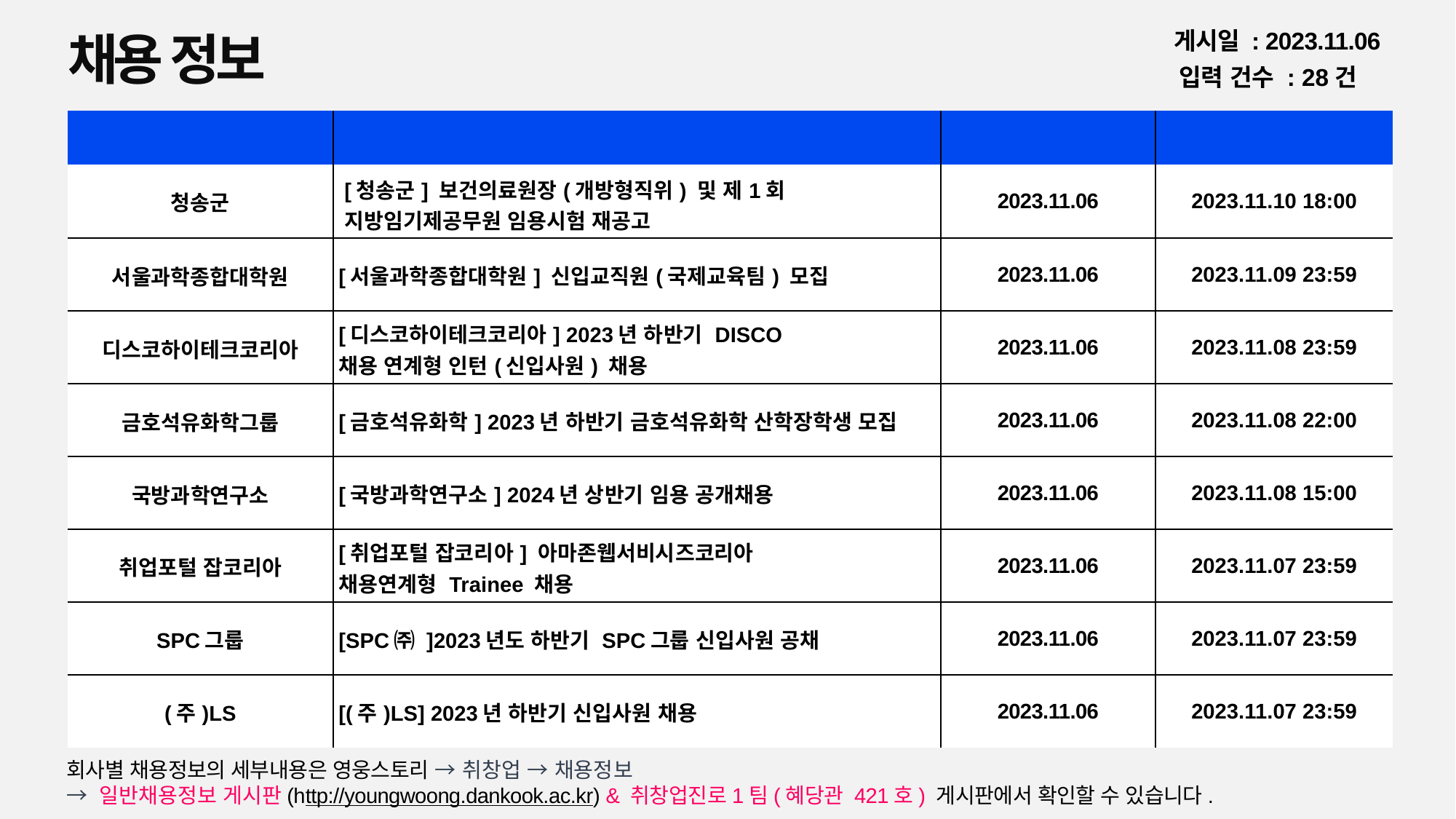

채용 정보
게시일 : 2023.11.06
입력 건수 : 28건
| 회사명 | 공고명 | 등록일 | 마감일 |
| --- | --- | --- | --- |
| 청송군 | [청송군] 보건의료원장(개방형직위) 및 제1회 지방임기제공무원 임용시험 재공고 | 2023.11.06 | 2023.11.10 18:00 |
| 서울과학종합대학원 | [서울과학종합대학원] 신입교직원(국제교육팀) 모집 | 2023.11.06 | 2023.11.09 23:59 |
| 디스코하이테크코리아 | [디스코하이테크코리아] 2023년 하반기 DISCO 채용 연계형 인턴(신입사원) 채용 | 2023.11.06 | 2023.11.08 23:59 |
| 금호석유화학그룹 | [금호석유화학] 2023년 하반기 금호석유화학 산학장학생 모집 | 2023.11.06 | 2023.11.08 22:00 |
| 국방과학연구소 | [국방과학연구소] 2024년 상반기 임용 공개채용 | 2023.11.06 | 2023.11.08 15:00 |
| 취업포털 잡코리아 | [취업포털 잡코리아] 아마존웹서비시즈코리아 채용연계형 Trainee 채용 | 2023.11.06 | 2023.11.07 23:59 |
| SPC그룹 | [SPC㈜ ]2023년도 하반기 SPC그룹 신입사원 공채 | 2023.11.06 | 2023.11.07 23:59 |
| (주)LS | [(주)LS] 2023년 하반기 신입사원 채용 | 2023.11.06 | 2023.11.07 23:59 |
회사별 채용정보의 세부내용은 영웅스토리 → 취창업 → 채용정보
→ 일반채용정보 게시판(http://youngwoong.dankook.ac.kr) & 취창업진로1팀(혜당관 421호) 게시판에서 확인할 수 있습니다.